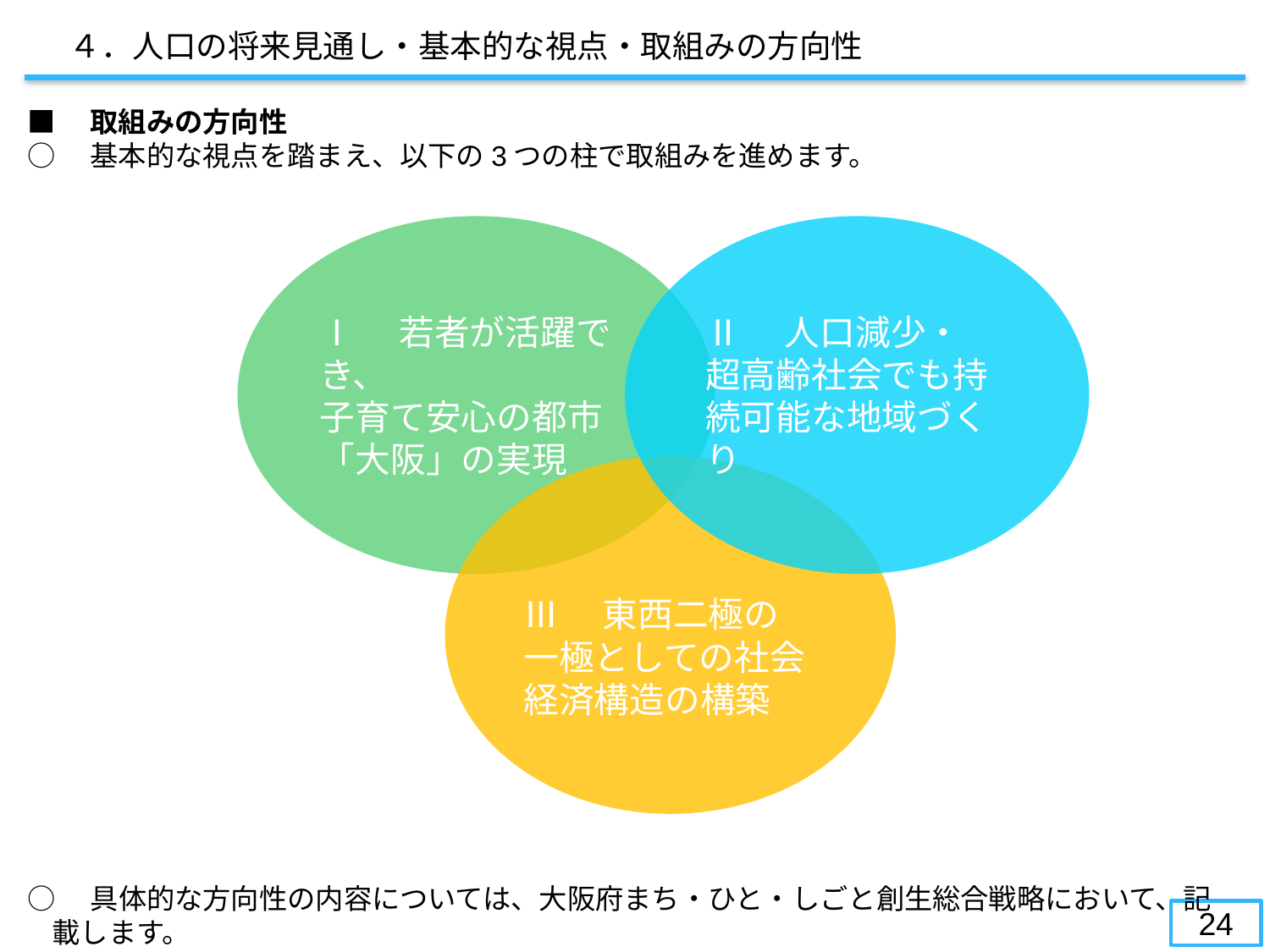

４．人口の将来見通し・基本的な視点・取組みの方向性
■　取組みの方向性
○　基本的な視点を踏まえ、以下の3つの柱で取組みを進めます。

○　具体的な方向性の内容については、大阪府まち・ひと・しごと創生総合戦略において、記載します。
Ⅰ　若者が活躍でき、　
子育て安心の都市
「大阪」の実現
Ⅱ　人口減少・
超高齢社会でも持続可能な地域づくり

Ⅲ　東西二極の
一極としての社会
経済構造の構築
24